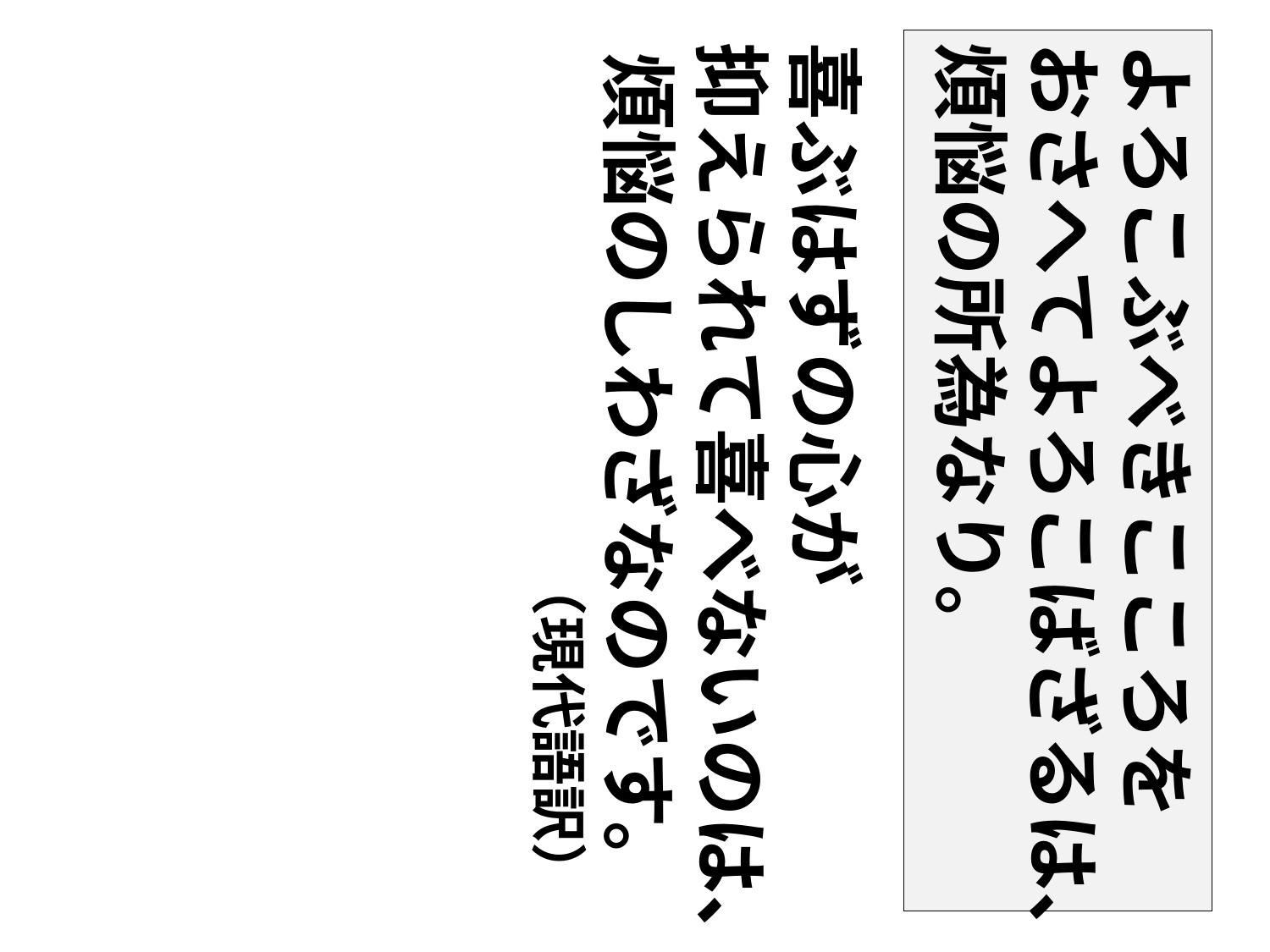

喜ぶはずの心が
抑えられて喜べないのは、
煩悩のしわざなのです。（現代語訳）

よろこぶべきこころを
おさへてよろこばざるは、
煩悩の所為なり。